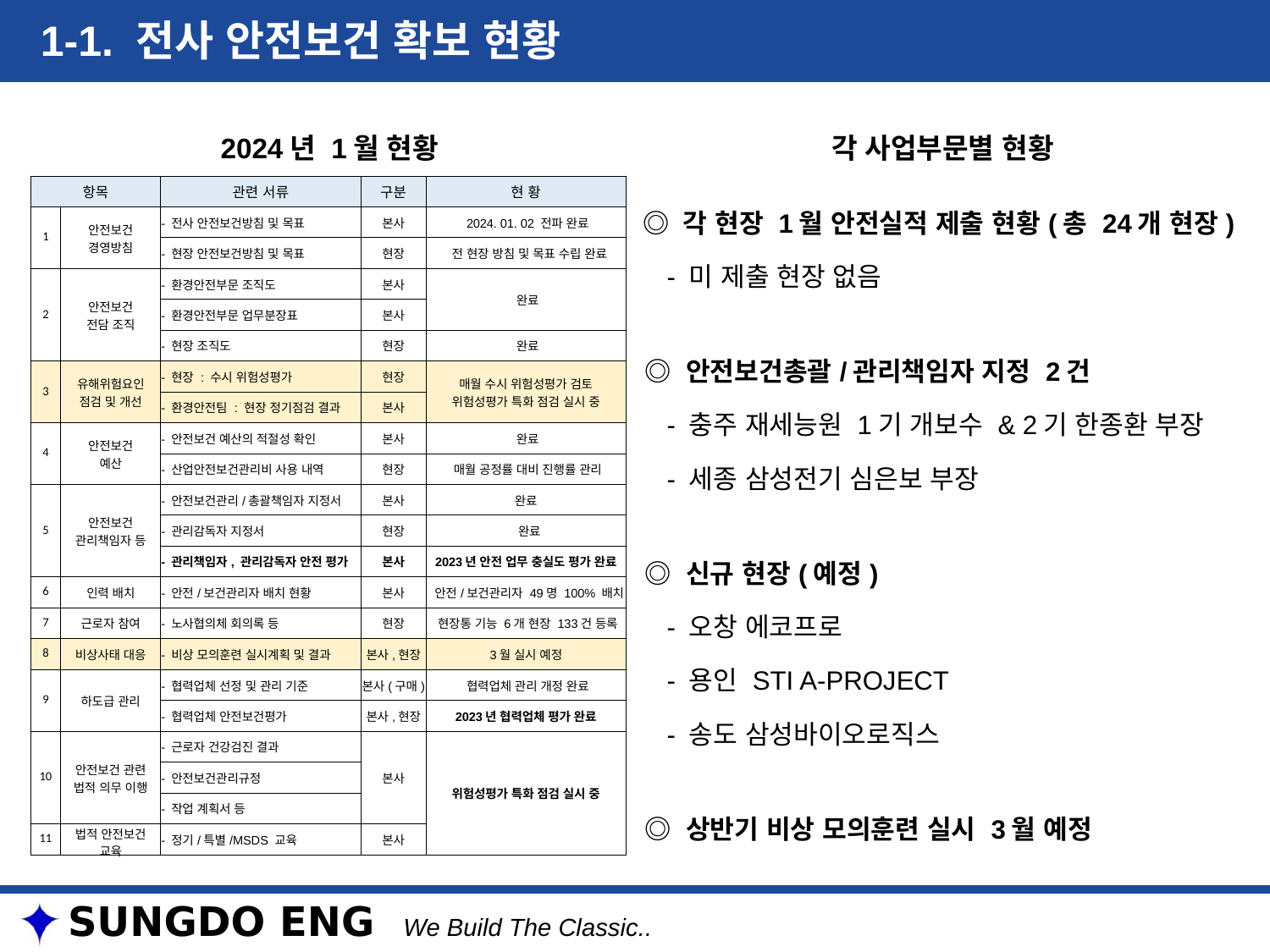

1-1. 전사 안전보건 확보 현황
| 2024년 1월 현황 | 각 사업부문별 현황 |
| --- | --- |
|  | ◎ 각 현장 1월 안전실적 제출 현황(총 24개 현장) - 미 제출 현장 없음 ◎ 안전보건총괄/관리책임자 지정 2건 - 충주 재세능원 1기 개보수 & 2기 한종환 부장 - 세종 삼성전기 심은보 부장 ◎ 신규 현장(예정) - 오창 에코프로 - 용인 STI A-PROJECT - 송도 삼성바이오로직스 ◎ 상반기 비상 모의훈련 실시 3월 예정 |
| 항목 |  | 관련 서류 | 구분 | 현 황 |
| --- | --- | --- | --- | --- |
| 1 | 안전보건 경영방침 | - 전사 안전보건방침 및 목표 | 본사 | 2024. 01. 02 전파 완료 |
|  |  | - 현장 안전보건방침 및 목표 | 현장 | 전 현장 방침 및 목표 수립 완료 |
| 2 | 안전보건 전담 조직 | - 환경안전부문 조직도 | 본사 | 완료 |
|  |  | - 환경안전부문 업무분장표 | 본사 |  |
|  |  | - 현장 조직도 | 현장 | 완료 |
| 3 | 유해위험요인 점검 및 개선 | - 현장 : 수시 위험성평가 | 현장 | 매월 수시 위험성평가 검토 위험성평가 특화 점검 실시 중 |
|  |  | - 환경안전팀 : 현장 정기점검 결과 | 본사 |  |
| 4 | 안전보건 예산 | - 안전보건 예산의 적절성 확인 | 본사 | 완료 |
|  |  | - 산업안전보건관리비 사용 내역 | 현장 | 매월 공정률 대비 진행률 관리 |
| 5 | 안전보건 관리책임자 등 | - 안전보건관리/총괄책임자 지정서 | 본사 | 완료 |
|  |  | - 관리감독자 지정서 | 현장 | 완료 |
|  |  | - 관리책임자, 관리감독자 안전 평가 | 본사 | 2023년 안전 업무 충실도 평가 완료 |
| 6 | 인력 배치 | - 안전/보건관리자 배치 현황 | 본사 | 안전/보건관리자 49명 100% 배치 |
| 7 | 근로자 참여 | - 노사협의체 회의록 등 | 현장 | 현장통 기능 6개 현장 133건 등록 |
| 8 | 비상사태 대응 | - 비상 모의훈련 실시계획 및 결과 | 본사,현장 | 3월 실시 예정 |
| 9 | 하도급 관리 | - 협력업체 선정 및 관리 기준 | 본사(구매) | 협력업체 관리 개정 완료 |
|  |  | - 협력업체 안전보건평가 | 본사,현장 | 2023년 협력업체 평가 완료 |
| 10 | 안전보건 관련 법적 의무 이행 | - 근로자 건강검진 결과 | 본사 | 위험성평가 특화 점검 실시 중 |
|  |  | - 안전보건관리규정 |  |  |
|  |  | - 작업 계획서 등 |  |  |
| 11 | 법적 안전보건 교육 | - 정기/특별/MSDS 교육 | 본사 |  |